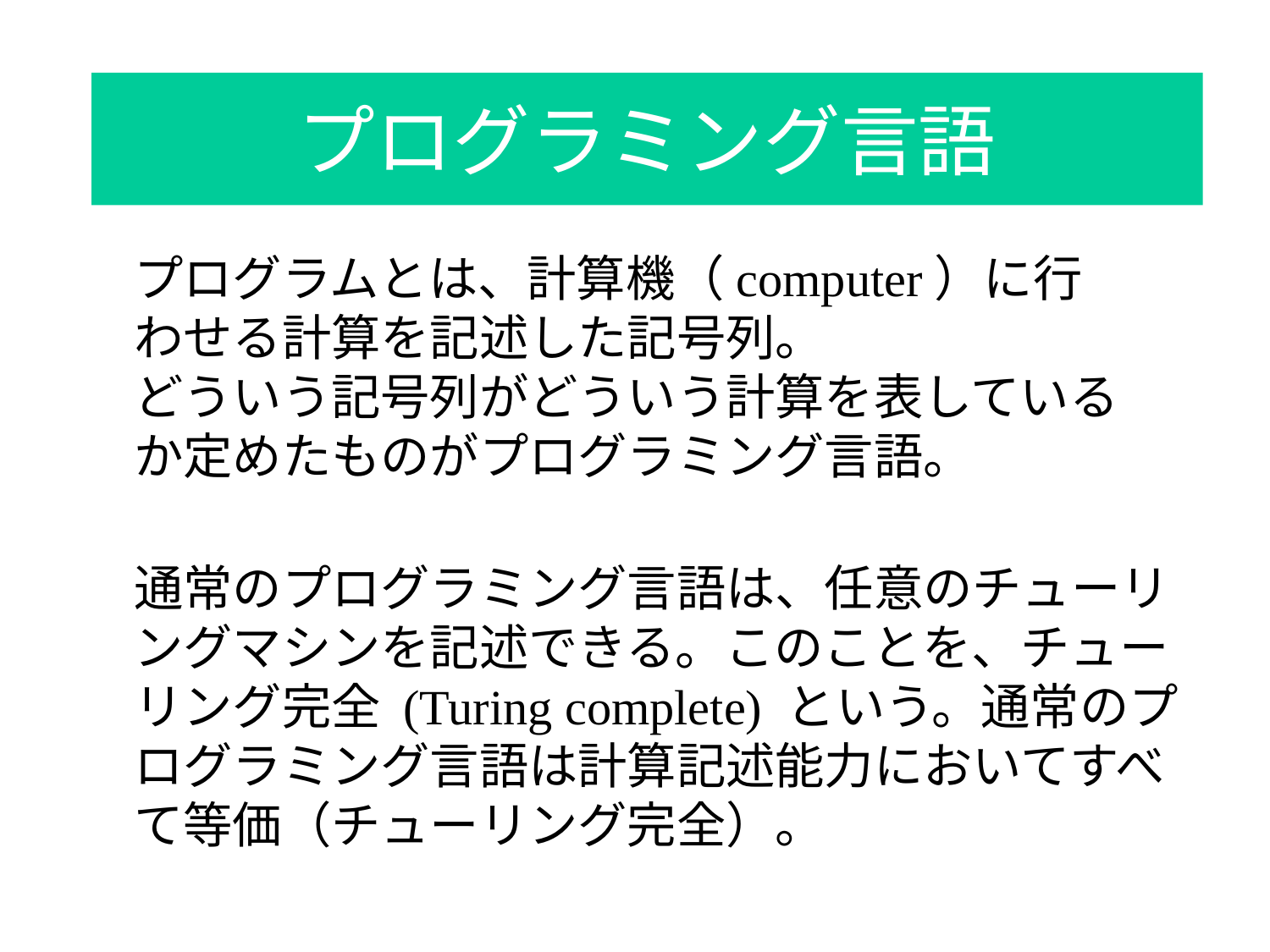

# プログラミング言語
プログラムとは、計算機（computer）に行わせる計算を記述した記号列。
どういう記号列がどういう計算を表しているか定めたものがプログラミング言語。
通常のプログラミング言語は、任意のチューリングマシンを記述できる。このことを、チューリング完全 (Turing complete) という。通常のプログラミング言語は計算記述能力においてすべて等価（チューリング完全）。